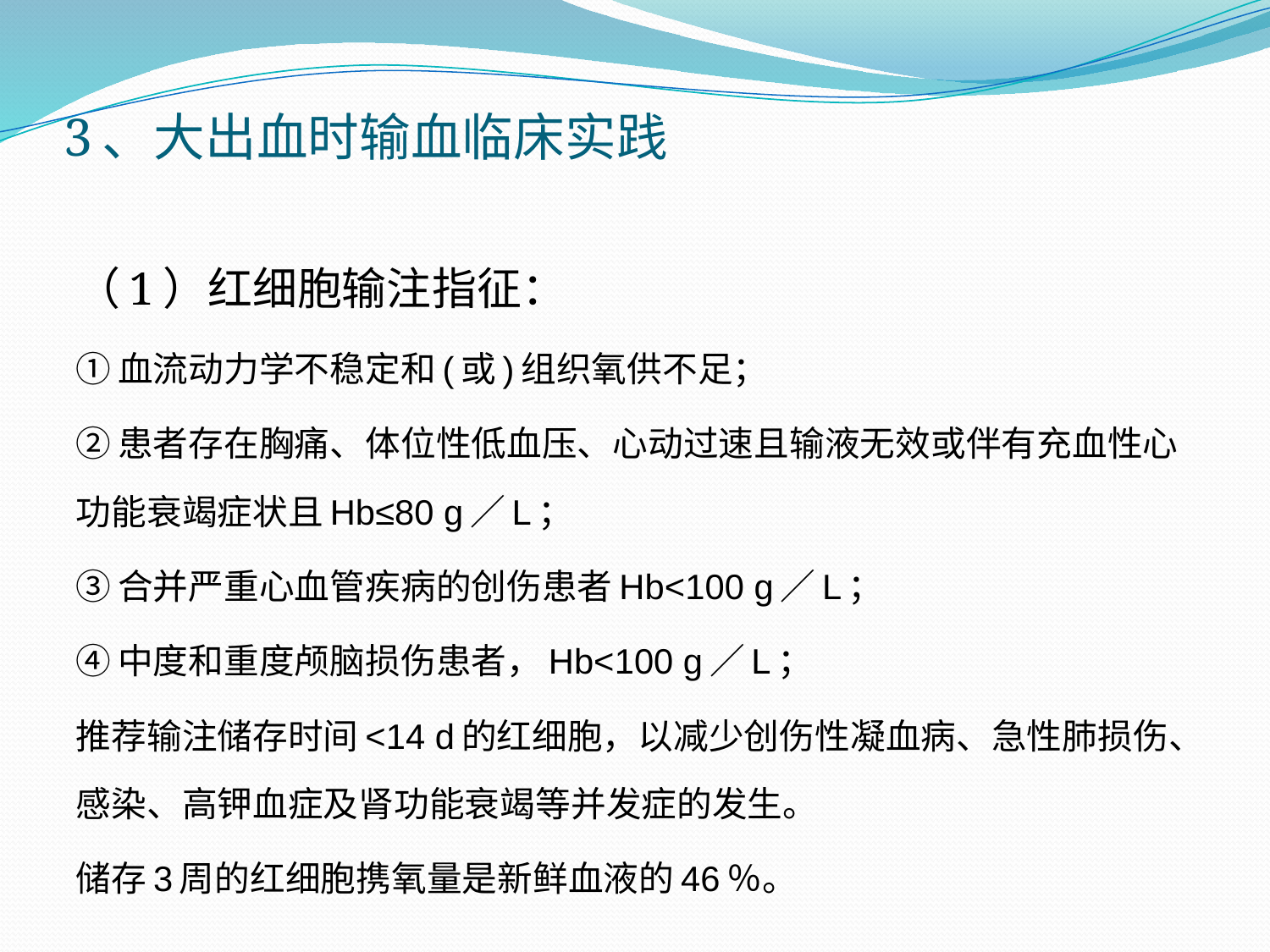

# 3、大出血时输血临床实践
（1）红细胞输注指征：
①血流动力学不稳定和(或)组织氧供不足；
②患者存在胸痛、体位性低血压、心动过速且输液无效或伴有充血性心功能衰竭症状且Hb≤80 g／L；
③合并严重心血管疾病的创伤患者Hb<100 g／L；
④中度和重度颅脑损伤患者，Hb<100 g／L；
推荐输注储存时间<14 d的红细胞，以减少创伤性凝血病、急性肺损伤、感染、高钾血症及肾功能衰竭等并发症的发生。
储存3周的红细胞携氧量是新鲜血液的46％。